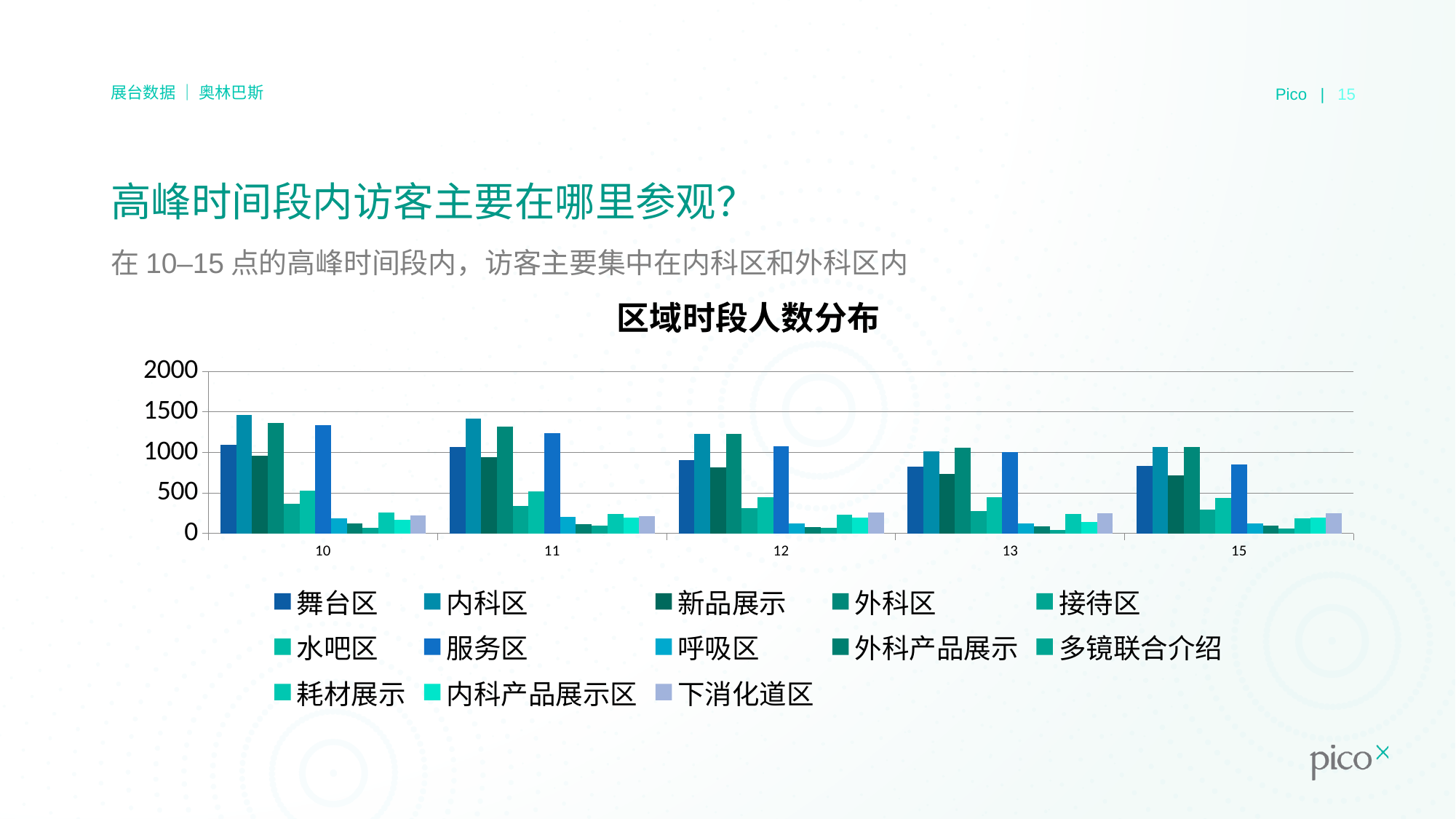

Pico   |
15
展台数据 ｜ 奥林巴斯
# 高峰时间段内访客主要在哪里参观？
在10–15点的高峰时间段内，访客主要集中在内科区和外科区内

### Chart: 区域时段人数分布

| Category | 舞台区 | 内科区 | 新品展示 | 外科区 | 接待区 | 水吧区 | 服务区 | 呼吸区 | 外科产品展示 | 多镜联合介绍 | 耗材展示 | 内科产品展示区 | 下消化道区 |
|---|---|---|---|---|---|---|---|---|---|---|---|---|---|
| 10 | 1095.0 | 1464.0 | 960.0 | 1369.0 | 364.0 | 533.0 | 1341.0 | 187.0 | 121.0 | 73.0 | 259.0 | 166.0 | 228.0 |
| 11 | 1067.0 | 1421.0 | 944.0 | 1322.0 | 338.0 | 519.0 | 1236.0 | 204.0 | 118.0 | 96.0 | 239.0 | 192.0 | 215.0 |
| 12 | 906.0 | 1230.0 | 821.0 | 1229.0 | 317.0 | 451.0 | 1081.0 | 128.0 | 80.0 | 71.0 | 229.0 | 198.0 | 264.0 |
| 13 | 824.0 | 1017.0 | 732.0 | 1057.0 | 274.0 | 451.0 | 1002.0 | 124.0 | 91.0 | 45.0 | 238.0 | 139.0 | 251.0 |
| 15 | 834.0 | 1071.0 | 722.0 | 1066.0 | 292.0 | 441.0 | 852.0 | 126.0 | 96.0 | 65.0 | 187.0 | 195.0 | 254.0 |